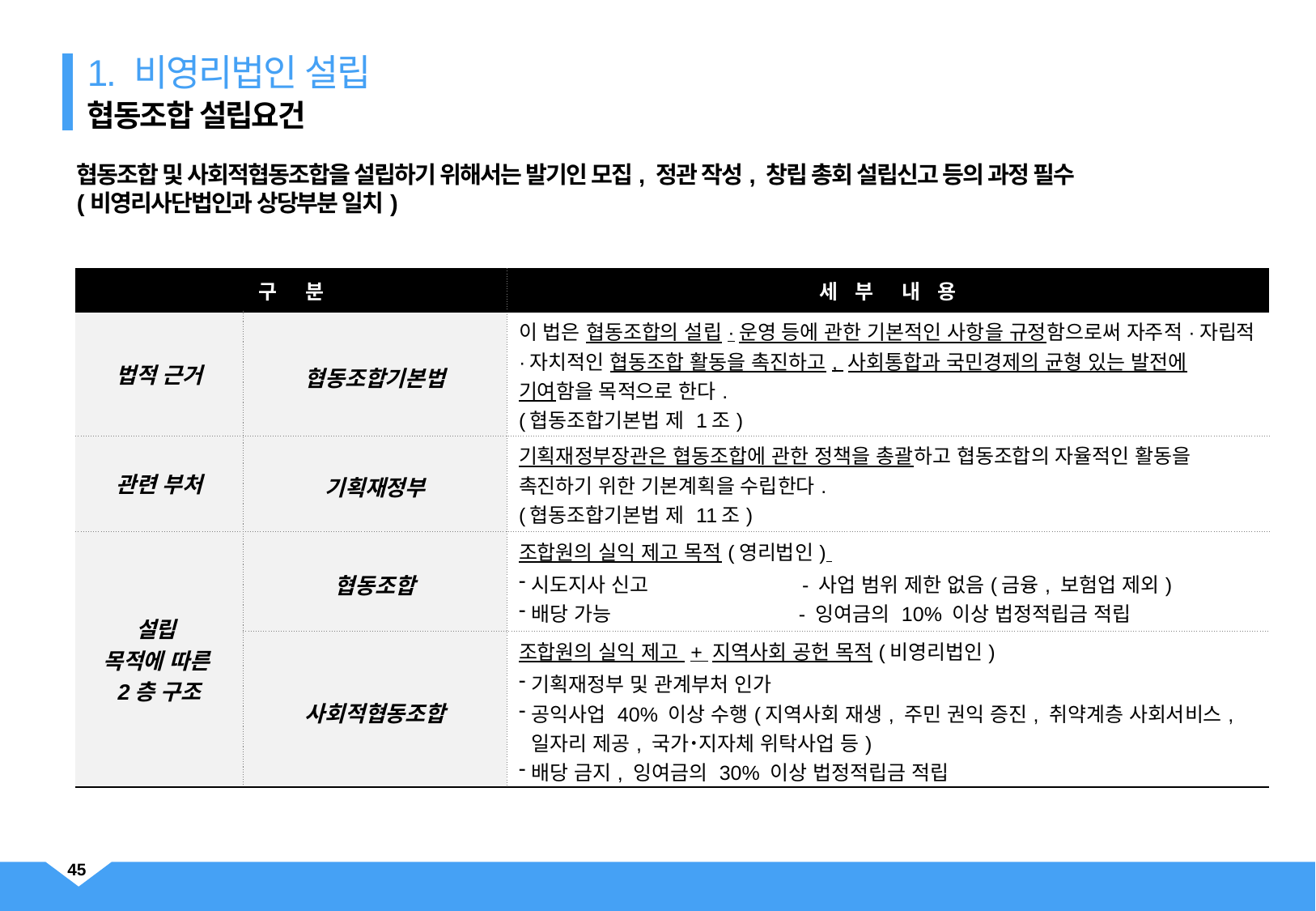

1. 비영리법인 설립
협동조합 설립요건
협동조합 및 사회적협동조합을 설립하기 위해서는 발기인 모집, 정관 작성, 창립 총회 설립신고 등의 과정 필수
(비영리사단법인과 상당부분 일치)
| 구 분 |  | 세 부 내 용 |
| --- | --- | --- |
| 법적 근거 | 협동조합기본법 | 이 법은 협동조합의 설립·운영 등에 관한 기본적인 사항을 규정함으로써 자주적·자립적·자치적인 협동조합 활동을 촉진하고, 사회통합과 국민경제의 균형 있는 발전에 기여함을 목적으로 한다. (협동조합기본법 제 1조) |
| 관련 부처 | 기획재정부 | 기획재정부장관은 협동조합에 관한 정책을 총괄하고 협동조합의 자율적인 활동을 촉진하기 위한 기본계획을 수립한다. (협동조합기본법 제 11조) |
| 설립 목적에 따른 2층 구조 | 협동조합 | 조합원의 실익 제고 목적(영리법인) 시도지사 신고 - 사업 범위 제한 없음(금융, 보험업 제외) 배당 가능 - 잉여금의 10% 이상 법정적립금 적립 |
|  | 사회적협동조합 | 조합원의 실익 제고 + 지역사회 공헌 목적(비영리법인) 기획재정부 및 관계부처 인가 공익사업 40% 이상 수행(지역사회 재생, 주민 권익 증진, 취약계층 사회서비스, 일자리 제공, 국가˙지자체 위탁사업 등) 배당 금지, 잉여금의 30% 이상 법정적립금 적립 |